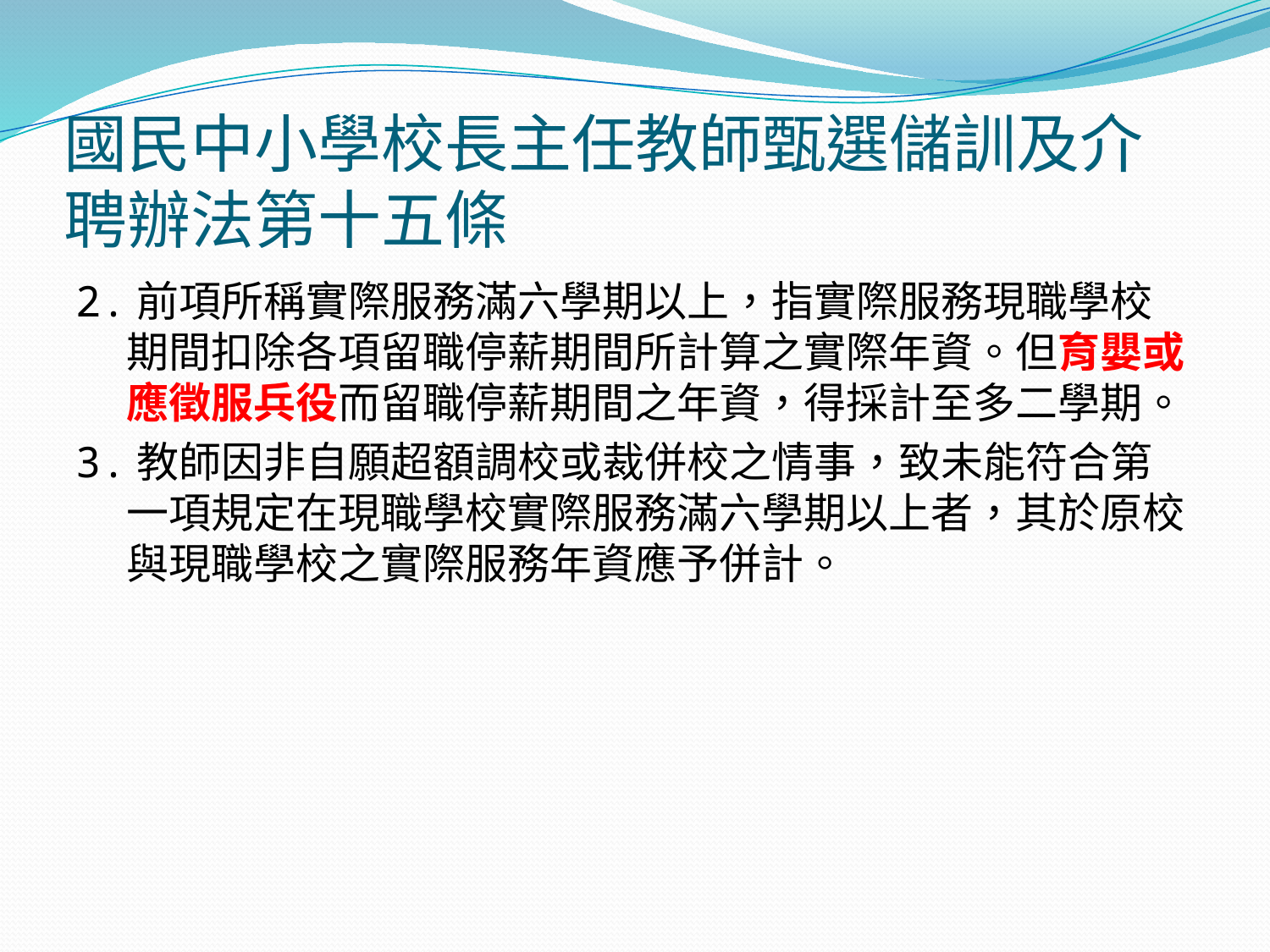

# 國民中小學校長主任教師甄選儲訓及介聘辦法第十五條
2.前項所稱實際服務滿六學期以上，指實際服務現職學校期間扣除各項留職停薪期間所計算之實際年資。但育嬰或應徵服兵役而留職停薪期間之年資，得採計至多二學期。
3.教師因非自願超額調校或裁併校之情事，致未能符合第一項規定在現職學校實際服務滿六學期以上者，其於原校與現職學校之實際服務年資應予併計。